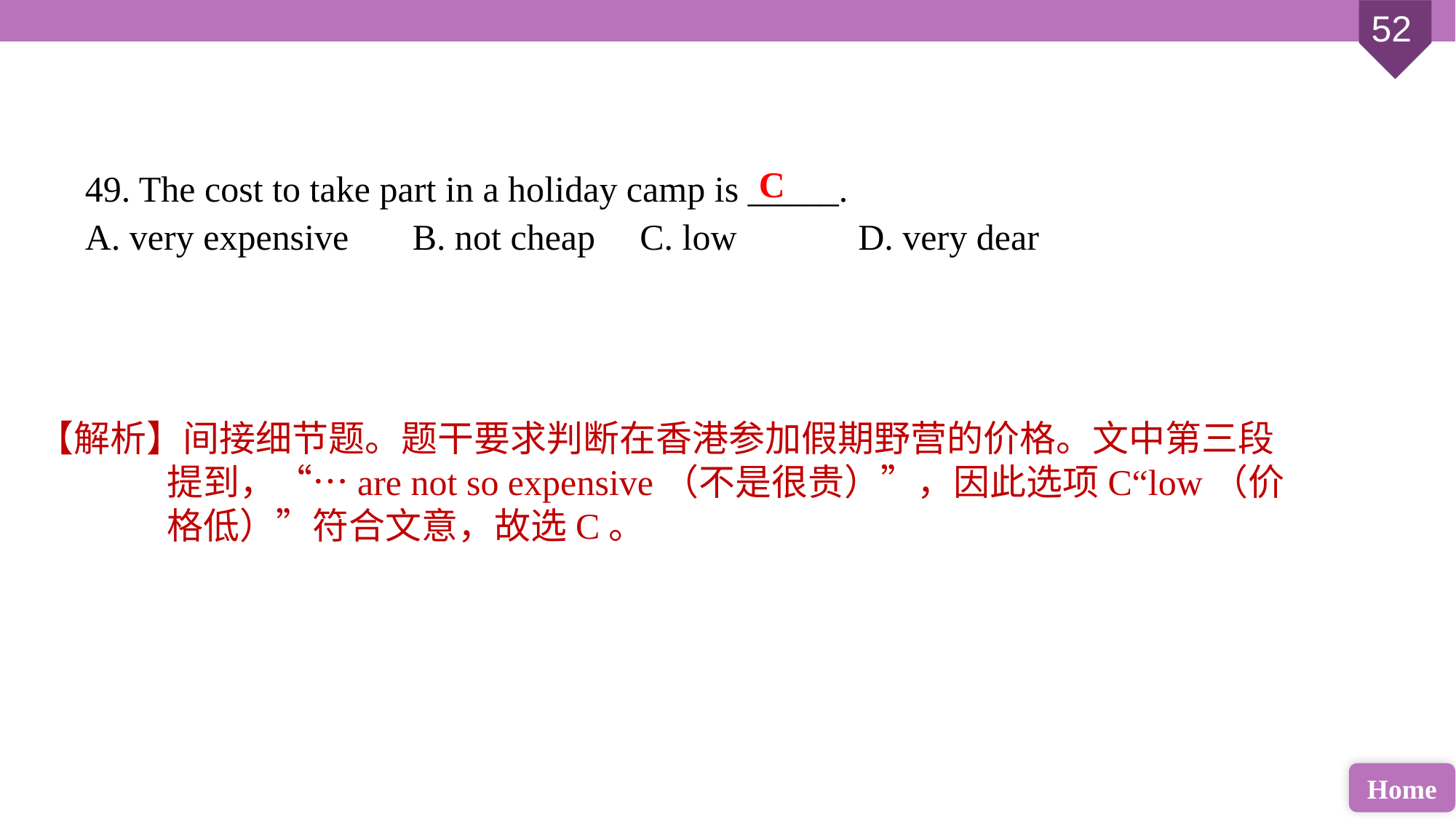

49. The cost to take part in a holiday camp is _____.
A. very expensive 	B. not cheap	 C. low		 D. very dear
C
【解析】间接细节题。题干要求判断在香港参加假期野营的价格。文中第三段提到，“…are not so expensive（不是很贵）”，因此选项C“low（价格低）”符合文意，故选C。